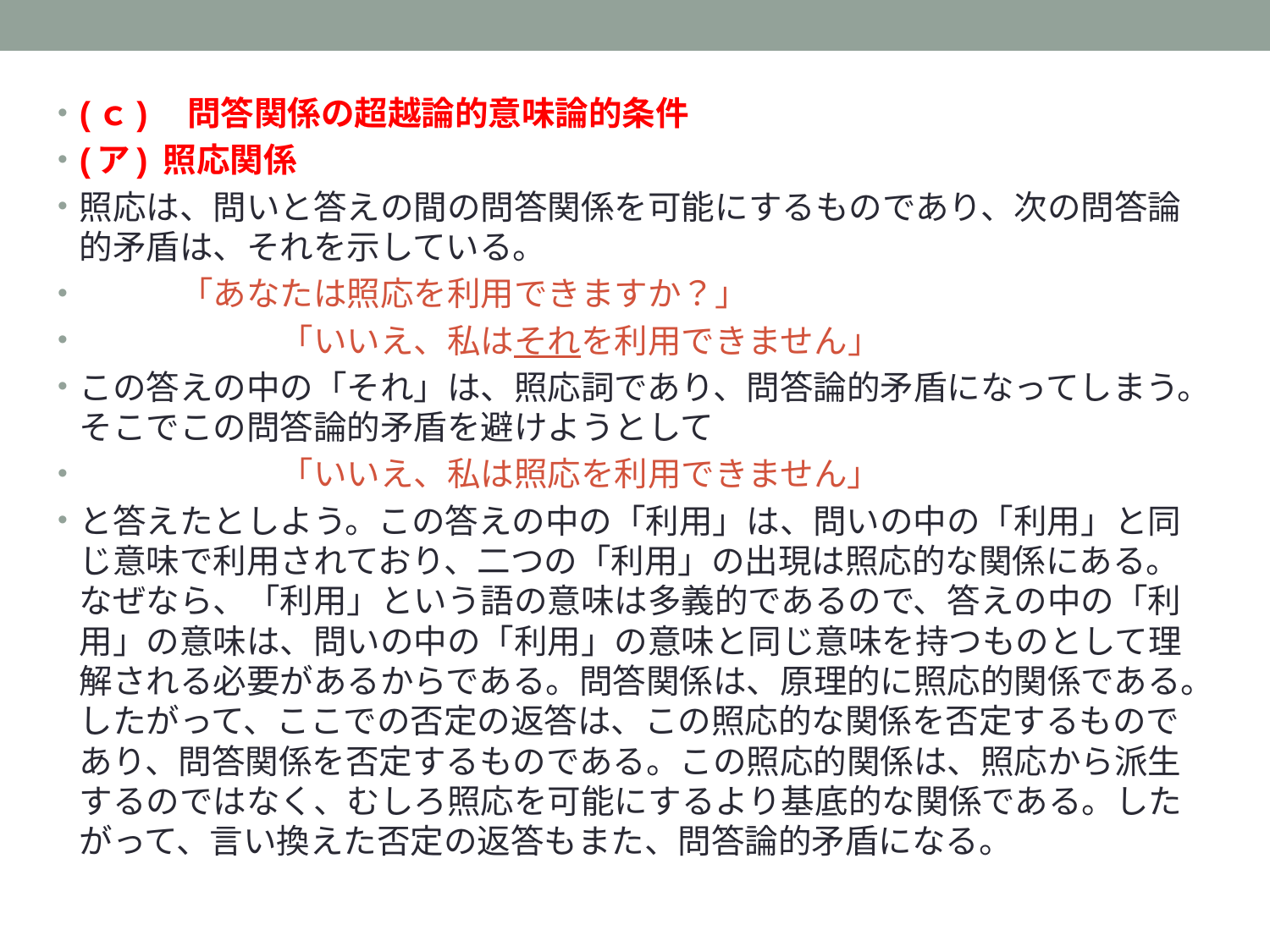

(ｃ)　問答関係の超越論的意味論的条件
(ア) 照応関係
照応は、問いと答えの間の問答関係を可能にするものであり、次の問答論的矛盾は、それを示している。
　　　「あなたは照応を利用できますか？」
　　　　　　「いいえ、私はそれを利用できません」
この答えの中の「それ」は、照応詞であり、問答論的矛盾になってしまう。そこでこの問答論的矛盾を避けようとして
　　　　　　「いいえ、私は照応を利用できません」
と答えたとしよう。この答えの中の「利用」は、問いの中の「利用」と同じ意味で利用されており、二つの「利用」の出現は照応的な関係にある。なぜなら、「利用」という語の意味は多義的であるので、答えの中の「利用」の意味は、問いの中の「利用」の意味と同じ意味を持つものとして理解される必要があるからである。問答関係は、原理的に照応的関係である。したがって、ここでの否定の返答は、この照応的な関係を否定するものであり、問答関係を否定するものである。この照応的関係は、照応から派生するのではなく、むしろ照応を可能にするより基底的な関係である。したがって、言い換えた否定の返答もまた、問答論的矛盾になる。